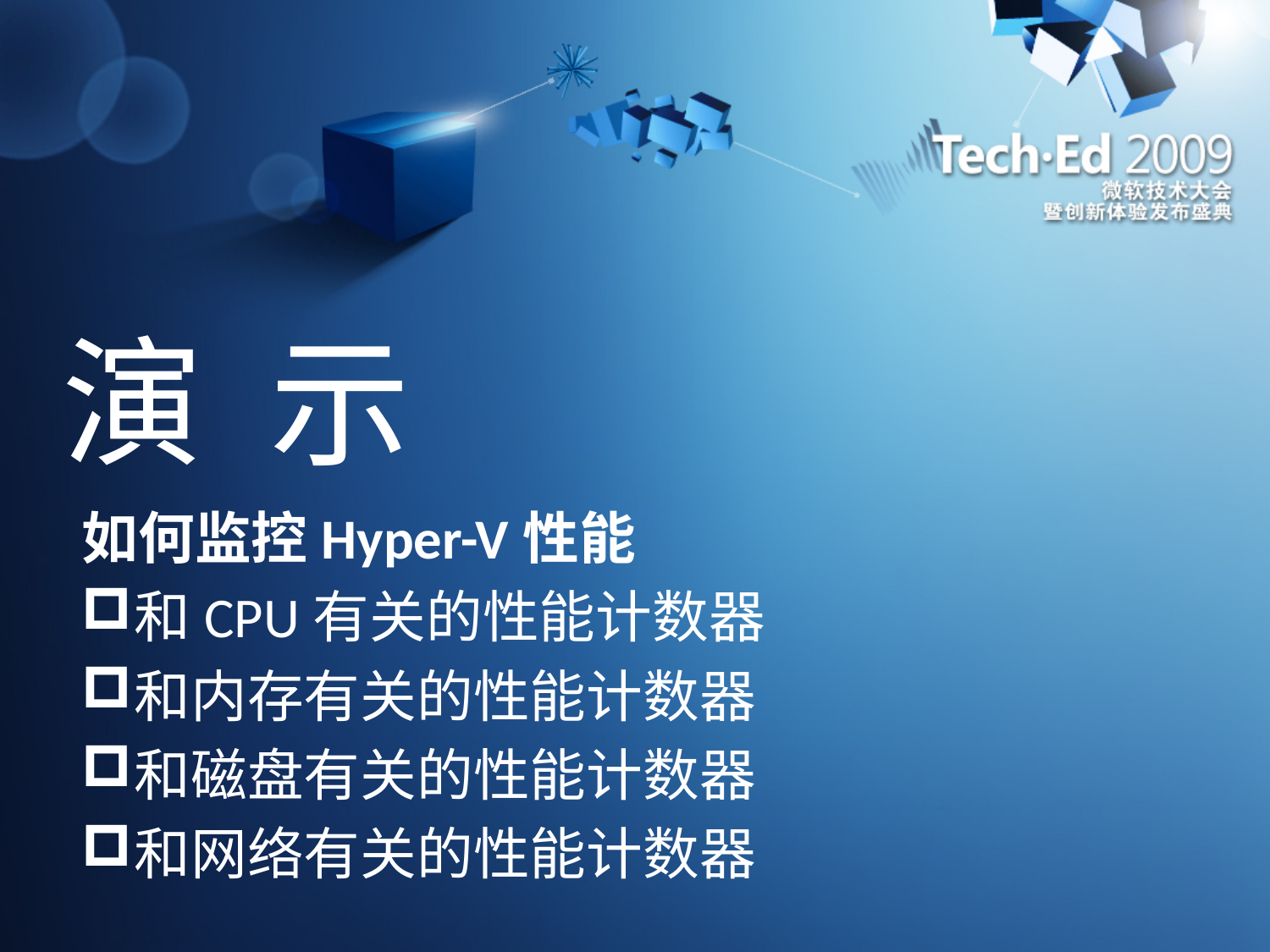

# 演 示
如何监控Hyper-V性能
和CPU有关的性能计数器
和内存有关的性能计数器
和磁盘有关的性能计数器
和网络有关的性能计数器